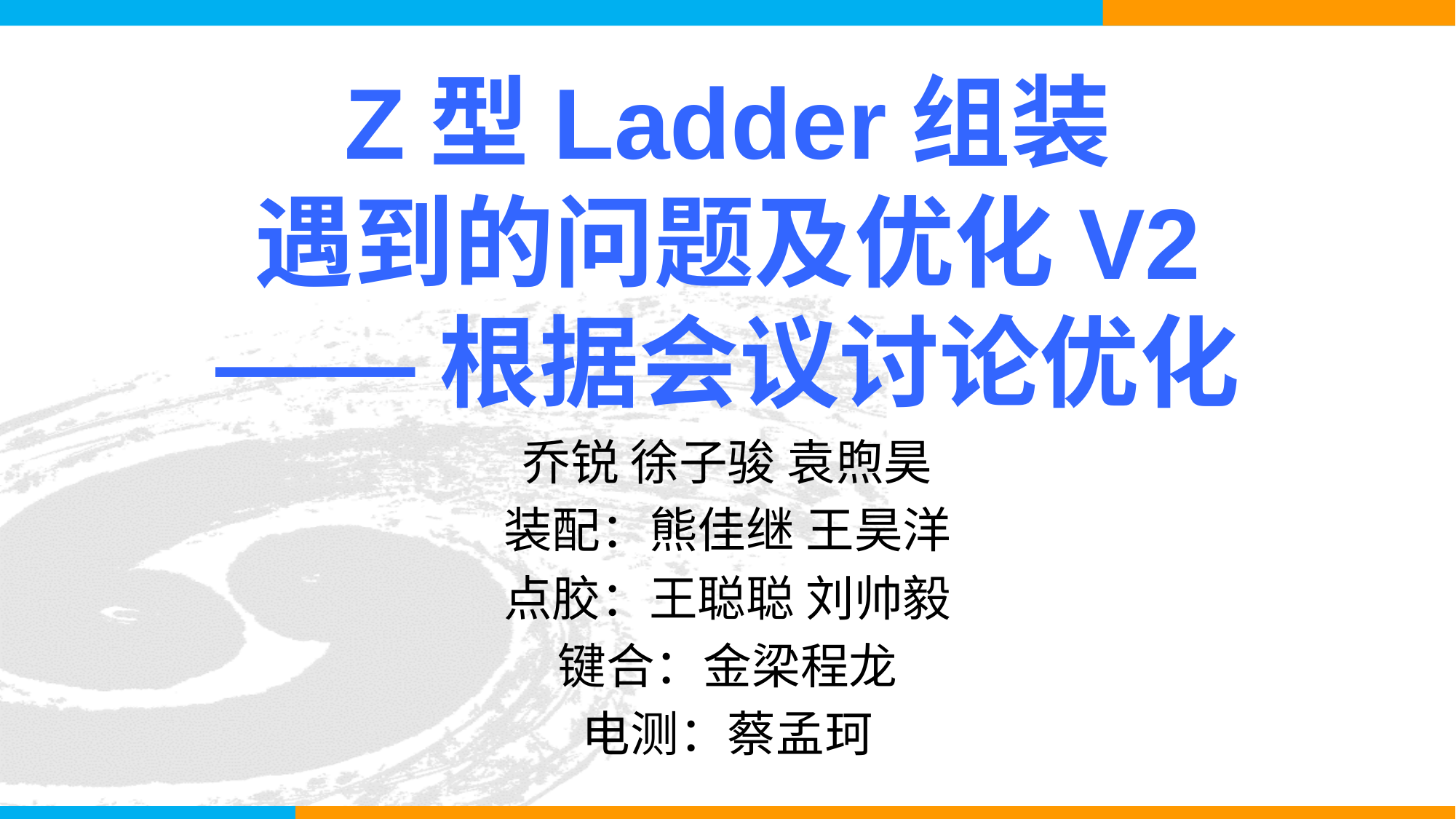

# Z型Ladder组装 遇到的问题及优化V2 ——根据会议讨论优化
乔锐 徐子骏 袁煦昊
装配：熊佳继 王昊洋
点胶：王聪聪 刘帅毅
键合：金梁程龙
电测：蔡孟珂